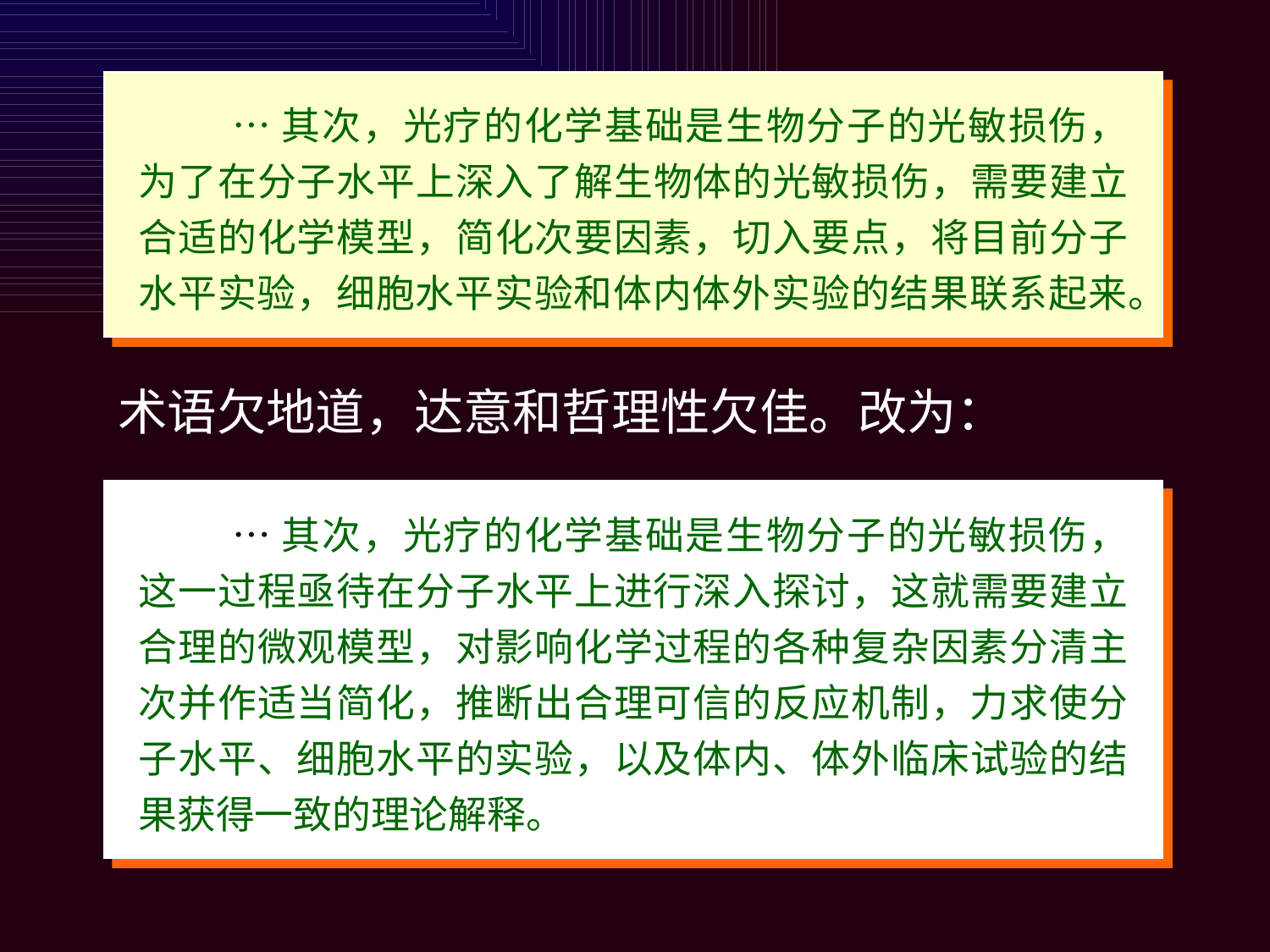

…其次，光疗的化学基础是生物分子的光敏损伤，为了在分子水平上深入了解生物体的光敏损伤，需要建立合适的化学模型，简化次要因素，切入要点，将目前分子水平实验，细胞水平实验和体内体外实验的结果联系起来。
术语欠地道，达意和哲理性欠佳。改为：

…其次，光疗的化学基础是生物分子的光敏损伤，这一过程亟待在分子水平上进行深入探讨，这就需要建立合理的微观模型，对影响化学过程的各种复杂因素分清主次并作适当简化，推断出合理可信的反应机制，力求使分子水平、细胞水平的实验，以及体内、体外临床试验的结果获得一致的理论解释。